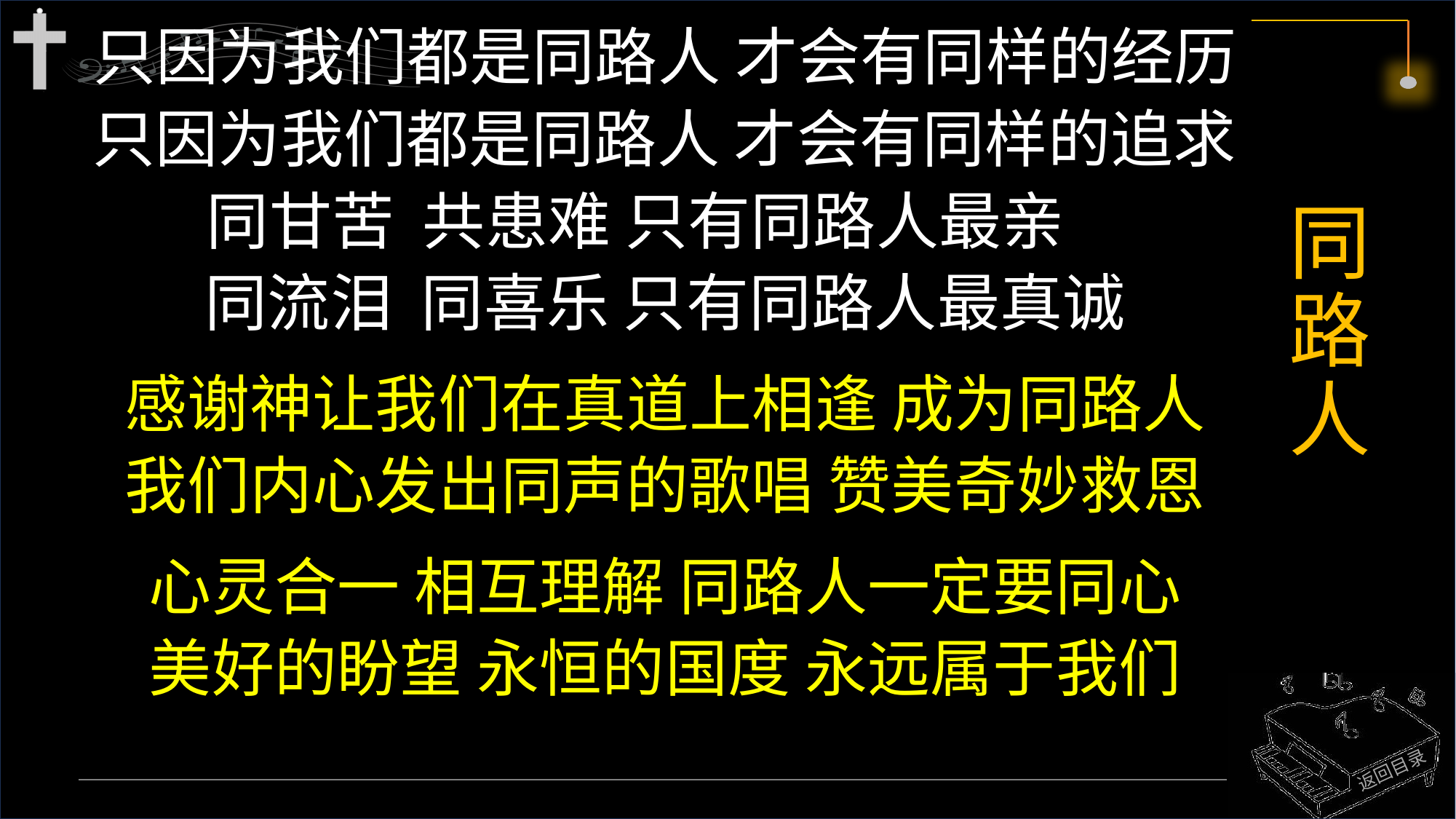

只因为我们都是同路人 才会有同样的经历
只因为我们都是同路人 才会有同样的追求
同甘苦  共患难 只有同路人最亲  .
同流泪  同喜乐 只有同路人最真诚

感谢神让我们在真道上相逢 成为同路人
我们内心发出同声的歌唱 赞美奇妙救恩

心灵合一 相互理解 同路人一定要同心
美好的盼望 永恒的国度 永远属于我们
# 同路人